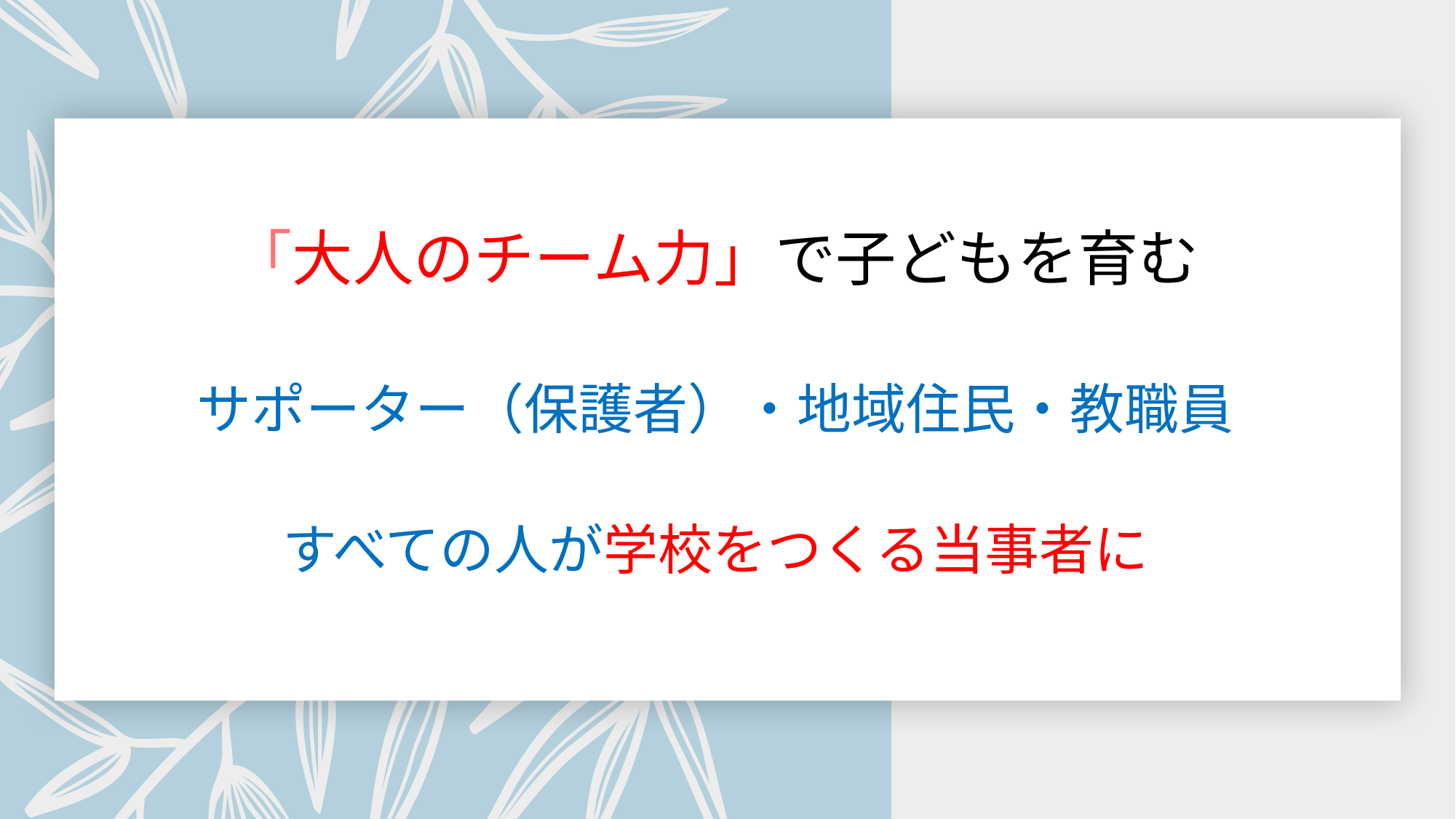

「大人のチーム力」で子どもを育む

サポーター（保護者）・地域住民・教職員

すべての人が学校をつくる当事者に